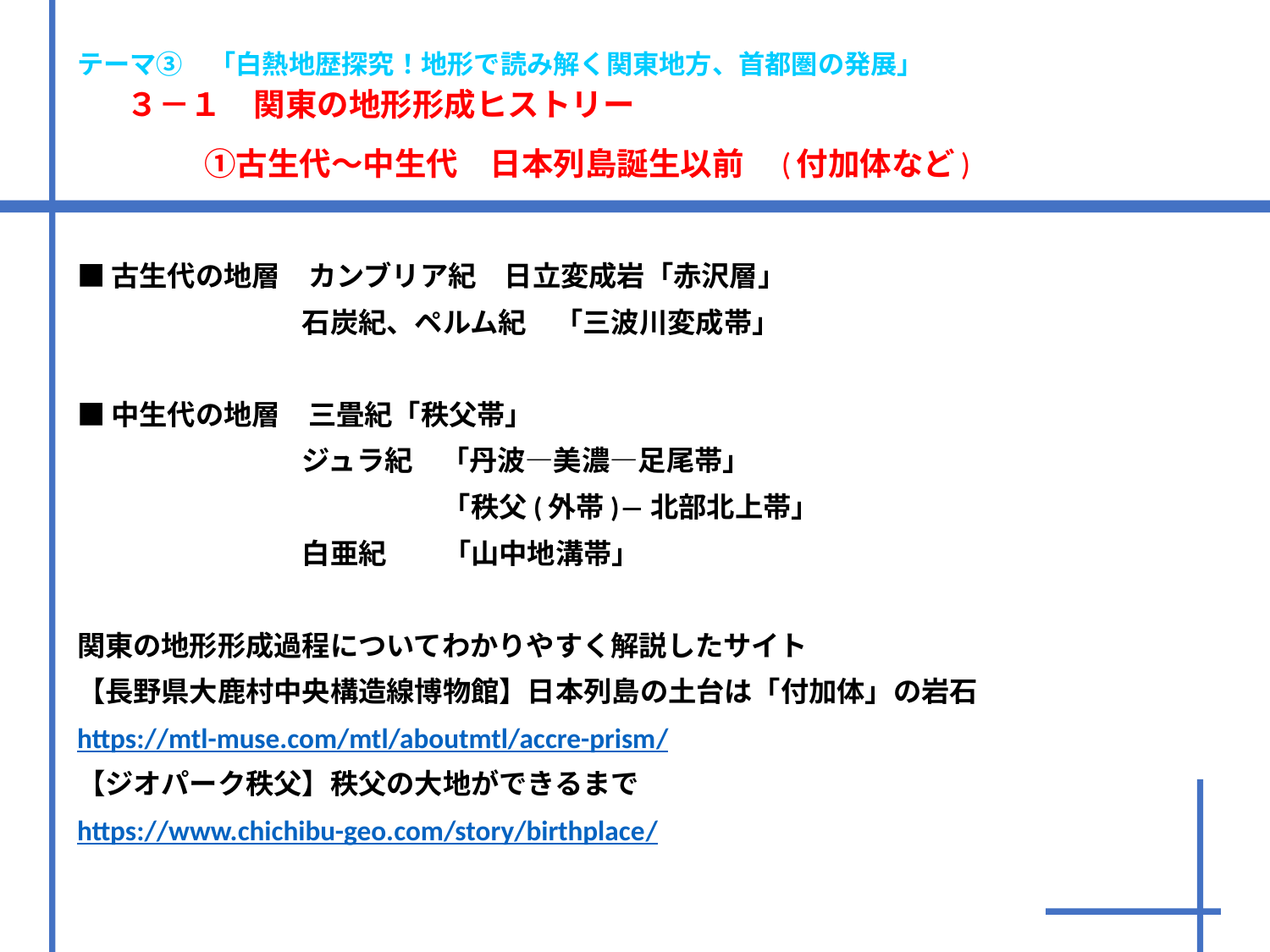

# テーマ③　「白熱地歴探究！地形で読み解く関東地方、首都圏の発展」 　 ３－１　関東の地形形成ヒストリー 　　　　①古生代～中生代　日本列島誕生以前　(付加体など)
■古生代の地層　カンブリア紀　日立変成岩「赤沢層」
　　　　　　　　石炭紀、ペルム紀　「三波川変成帯」

■中生代の地層　三畳紀「秩父帯」
　　　　　　　　ジュラ紀　「丹波―美濃―足尾帯」
　　　　　　　　　　　　　「秩父(外帯)―北部北上帯」
　　　　　　　　白亜紀　　「山中地溝帯」

関東の地形形成過程についてわかりやすく解説したサイト
【長野県大鹿村中央構造線博物館】日本列島の土台は「付加体」の岩石
https://mtl-muse.com/mtl/aboutmtl/accre-prism/
【ジオパーク秩父】秩父の大地ができるまで
https://www.chichibu-geo.com/story/birthplace/